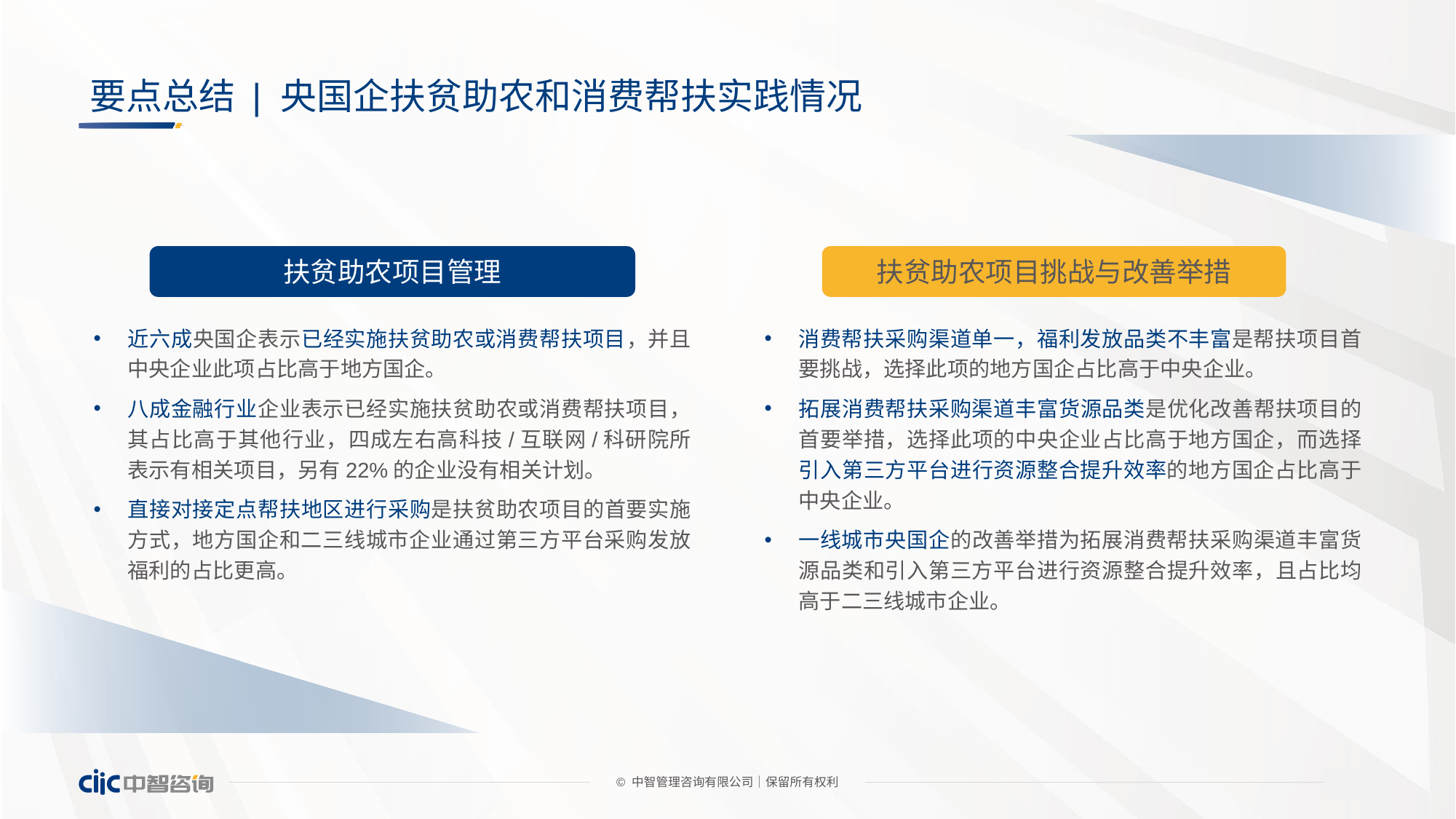

# 要点总结 | 央国企扶贫助农和消费帮扶实践情况

扶贫助农项目管理
扶贫助农项目挑战与改善举措
近六成央国企表示已经实施扶贫助农或消费帮扶项目，并且中央企业此项占比高于地方国企。
八成金融行业企业表示已经实施扶贫助农或消费帮扶项目，其占比高于其他行业，四成左右高科技/互联网/科研院所表示有相关项目，另有22%的企业没有相关计划。
直接对接定点帮扶地区进行采购是扶贫助农项目的首要实施方式，地方国企和二三线城市企业通过第三方平台采购发放福利的占比更高。
消费帮扶采购渠道单一，福利发放品类不丰富是帮扶项目首要挑战，选择此项的地方国企占比高于中央企业。
拓展消费帮扶采购渠道丰富货源品类是优化改善帮扶项目的首要举措，选择此项的中央企业占比高于地方国企，而选择引入第三方平台进行资源整合提升效率的地方国企占比高于中央企业。
一线城市央国企的改善举措为拓展消费帮扶采购渠道丰富货源品类和引入第三方平台进行资源整合提升效率，且占比均高于二三线城市企业。

© 中智管理咨询有限公司│保留所有权利
41